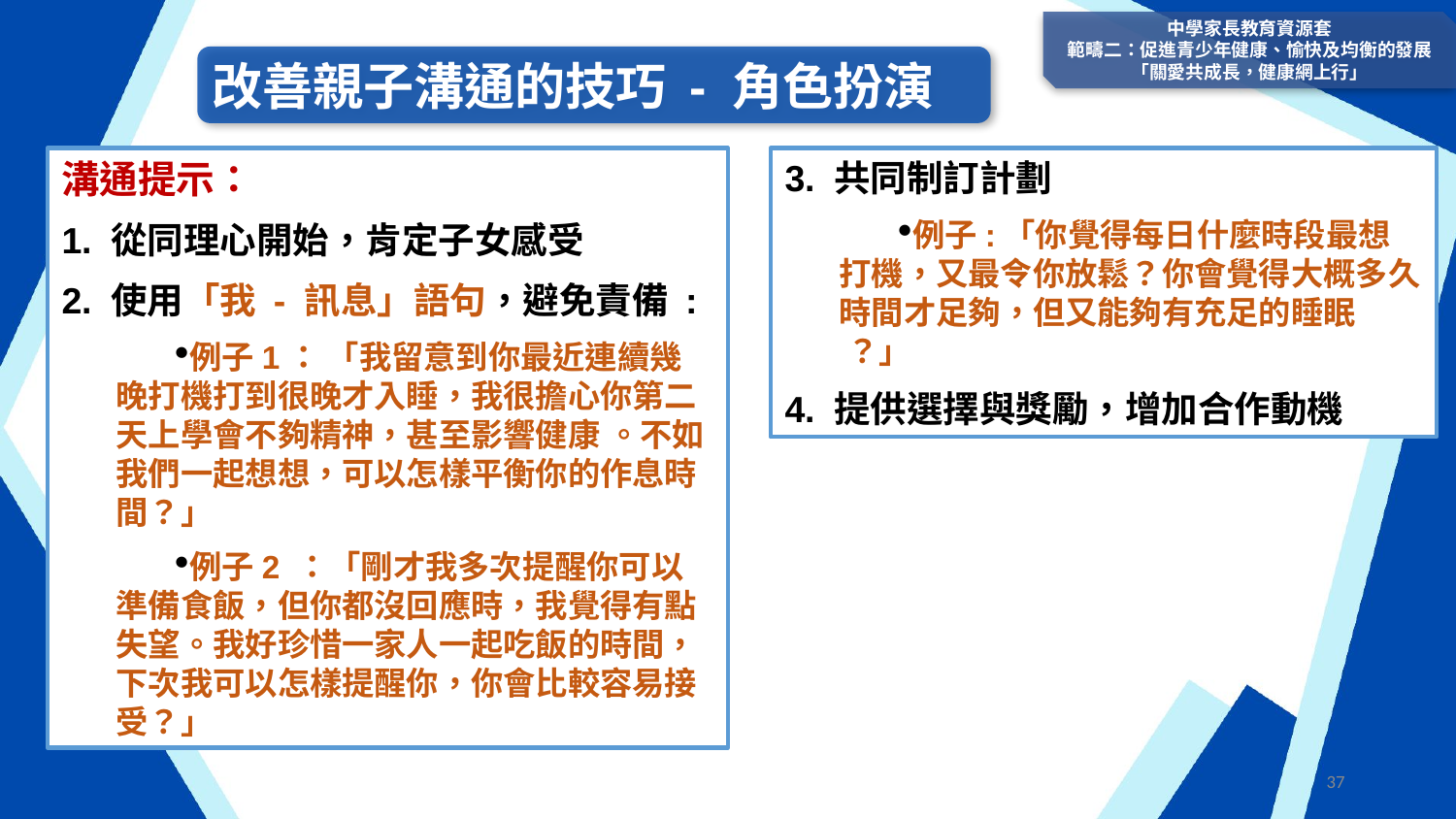

中學家長教育資源套
範疇二：促進青少年健康、愉快及均衡的發展
「關愛共成長，健康網上行」
改善親子溝通的技巧 - 角色扮演
溝通提示：
1. 從同理心開始，肯定子女感受
2. 使用「我 - 訊息」語句，避免責備 :
例子1： 「我留意到你最近連續幾晚打機打到很晚才入睡，我很擔心你第二天上學會不夠精神，甚至影響健康 。不如我們一起想想，可以怎樣平衡你的作息時間？」
例子2 ：「剛才我多次提醒你可以準備食飯，但你都沒回應時，我覺得有點失望。我好珍惜一家人一起吃飯的時間，下次我可以怎樣提醒你，你會比較容易接受？」
3. 共同制訂計劃
例子:「你覺得每日什麼時段最想打機，又最令你放鬆？你會覺得大概多久時間才足夠，但又能夠有充足的睡眠 ？」
4. 提供選擇與獎勵，增加合作動機
37